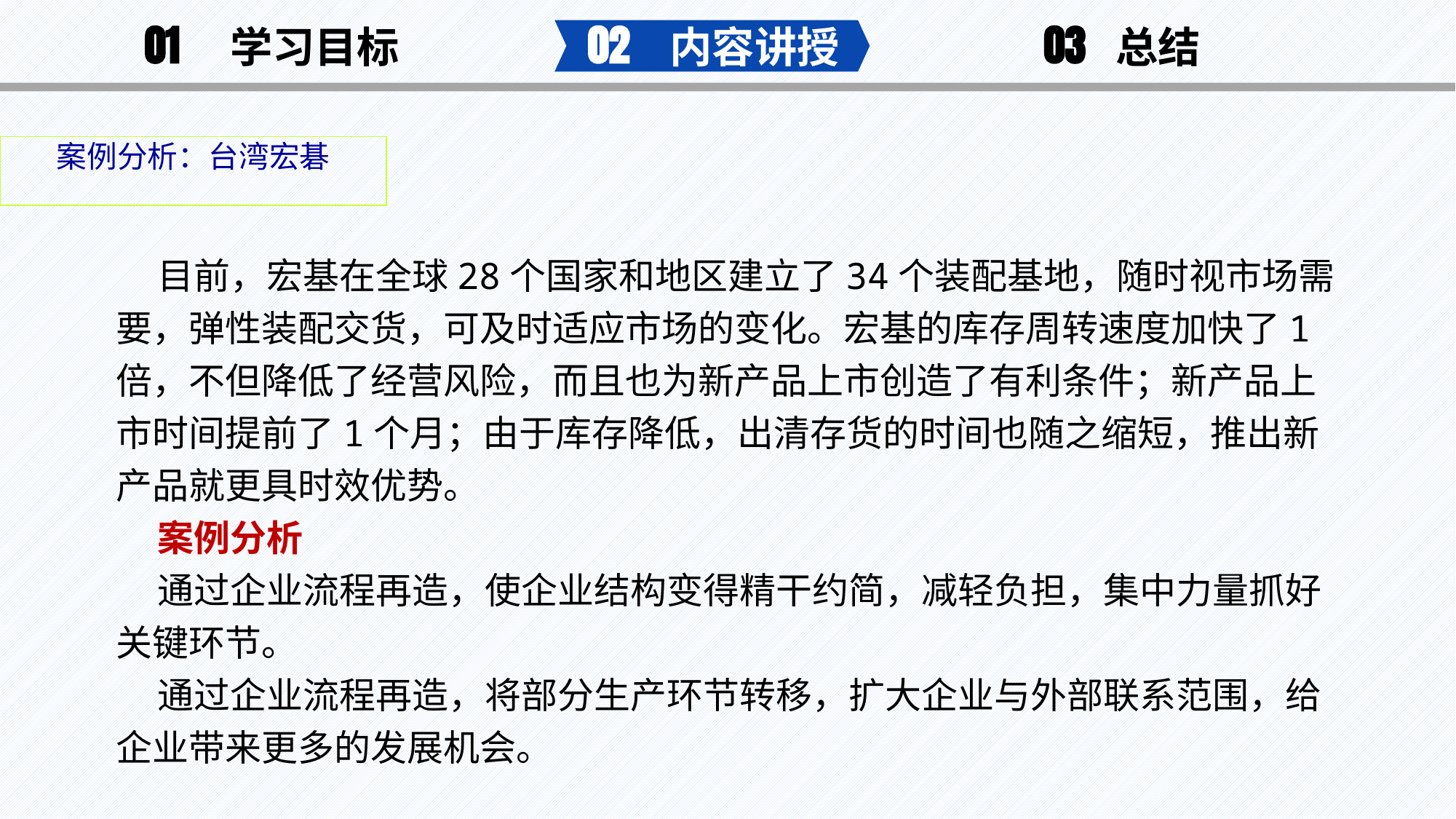

02   内容讲授
03  总结
01    学习目标

案例分析：台湾宏碁

    目前，宏基在全球28个国家和地区建立了34个装配基地，随时视市场需要，弹性装配交货，可及时适应市场的变化。宏基的库存周转速度加快了1倍，不但降低了经营风险，而且也为新产品上市创造了有利条件；新产品上市时间提前了1个月；由于库存降低，出清存货的时间也随之缩短，推出新产品就更具时效优势。
    案例分析
    通过企业流程再造，使企业结构变得精干约简，减轻负担，集中力量抓好关键环节。
    通过企业流程再造，将部分生产环节转移，扩大企业与外部联系范围，给企业带来更多的发展机会。